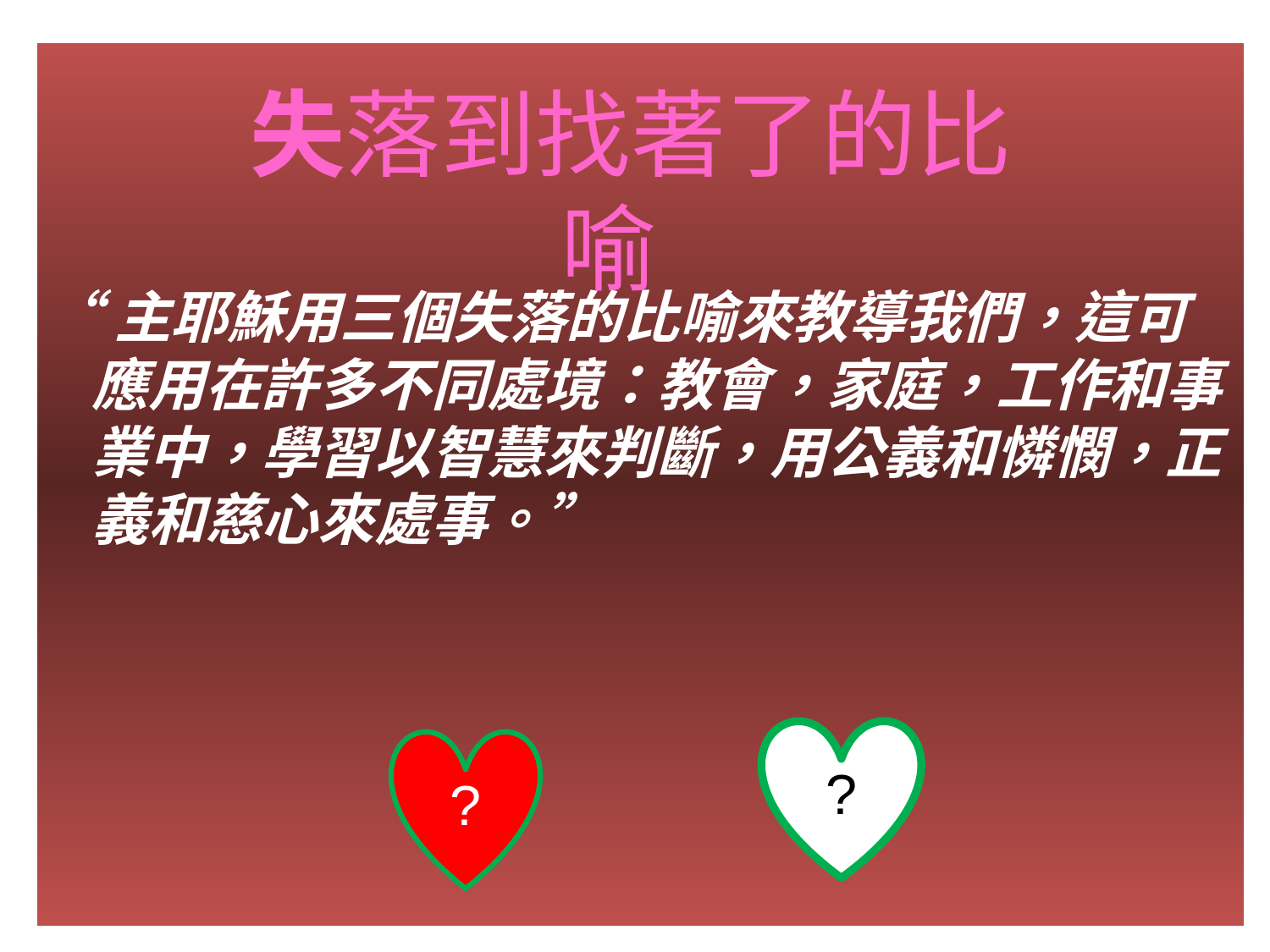

“主耶穌用三個失落的比喻來教導我們，這可應用在許多不同處境：教會，家庭，工作和事業中，學習以智慧來判斷，用公義和憐憫，正義和慈心來處事。”

#
 失落到找著了的比喻

?
?